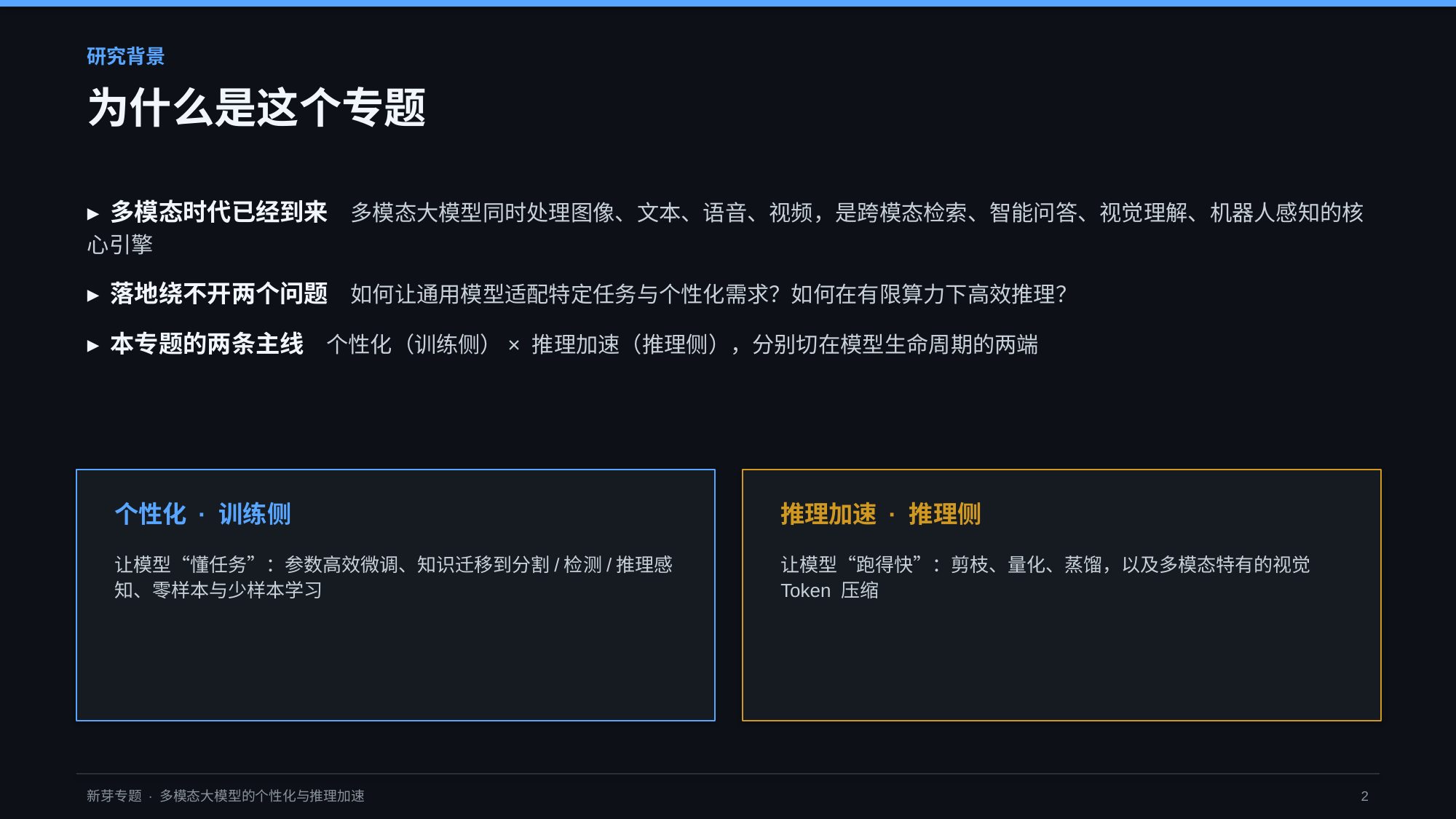

研究背景
为什么是这个专题
▸ 多模态时代已经到来　多模态大模型同时处理图像、文本、语音、视频，是跨模态检索、智能问答、视觉理解、机器人感知的核心引擎
▸ 落地绕不开两个问题　如何让通用模型适配特定任务与个性化需求？如何在有限算力下高效推理？
▸ 本专题的两条主线　个性化（训练侧）× 推理加速（推理侧），分别切在模型生命周期的两端

个性化 · 训练侧
推理加速 · 推理侧
让模型“懂任务”：参数高效微调、知识迁移到分割/检测/推理感知、零样本与少样本学习
让模型“跑得快”：剪枝、量化、蒸馏，以及多模态特有的视觉 Token 压缩

新芽专题 · 多模态大模型的个性化与推理加速
2